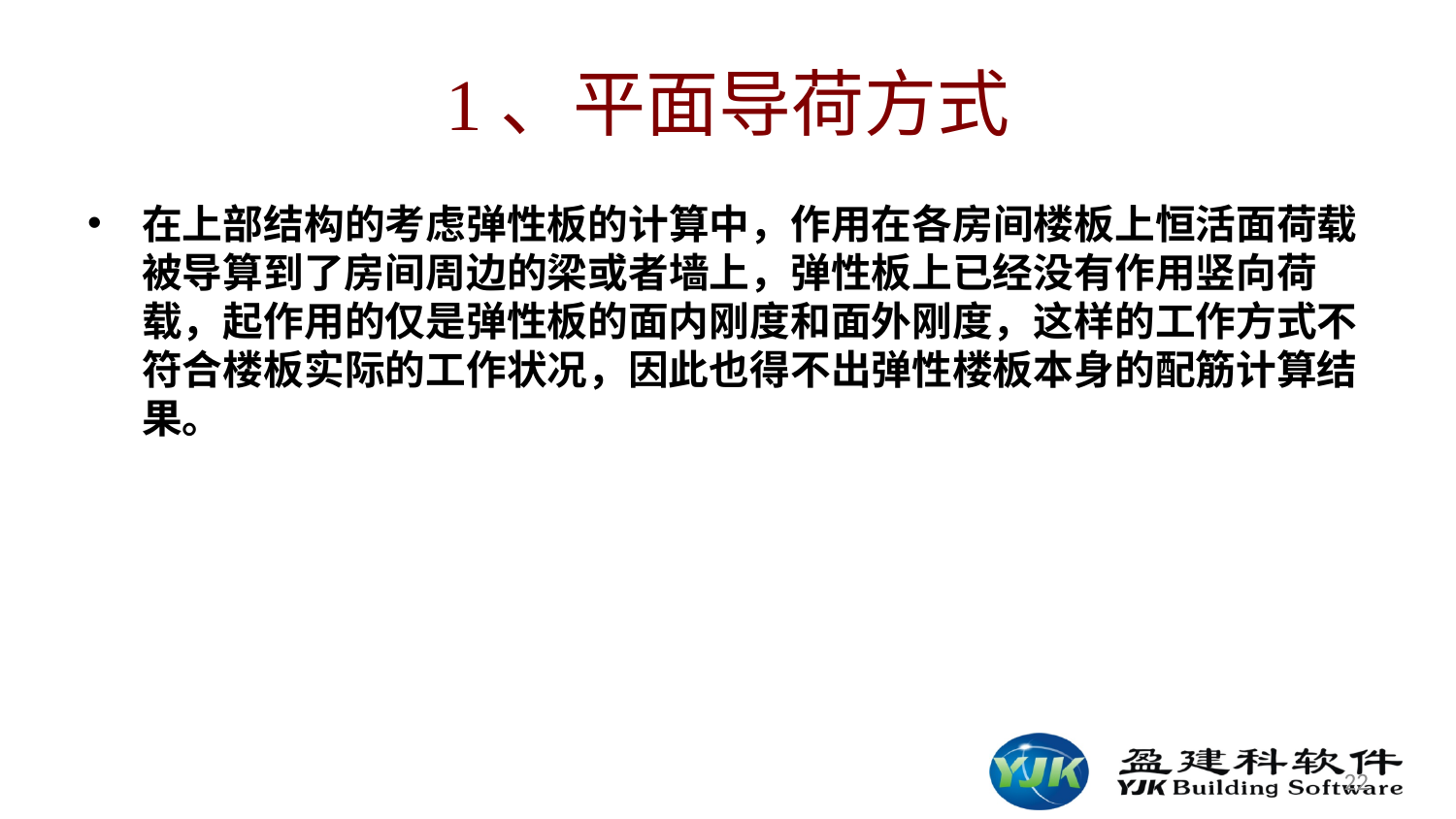

# 1、平面导荷方式
在上部结构的考虑弹性板的计算中，作用在各房间楼板上恒活面荷载被导算到了房间周边的梁或者墙上，弹性板上已经没有作用竖向荷载，起作用的仅是弹性板的面内刚度和面外刚度，这样的工作方式不符合楼板实际的工作状况，因此也得不出弹性楼板本身的配筋计算结果。
22